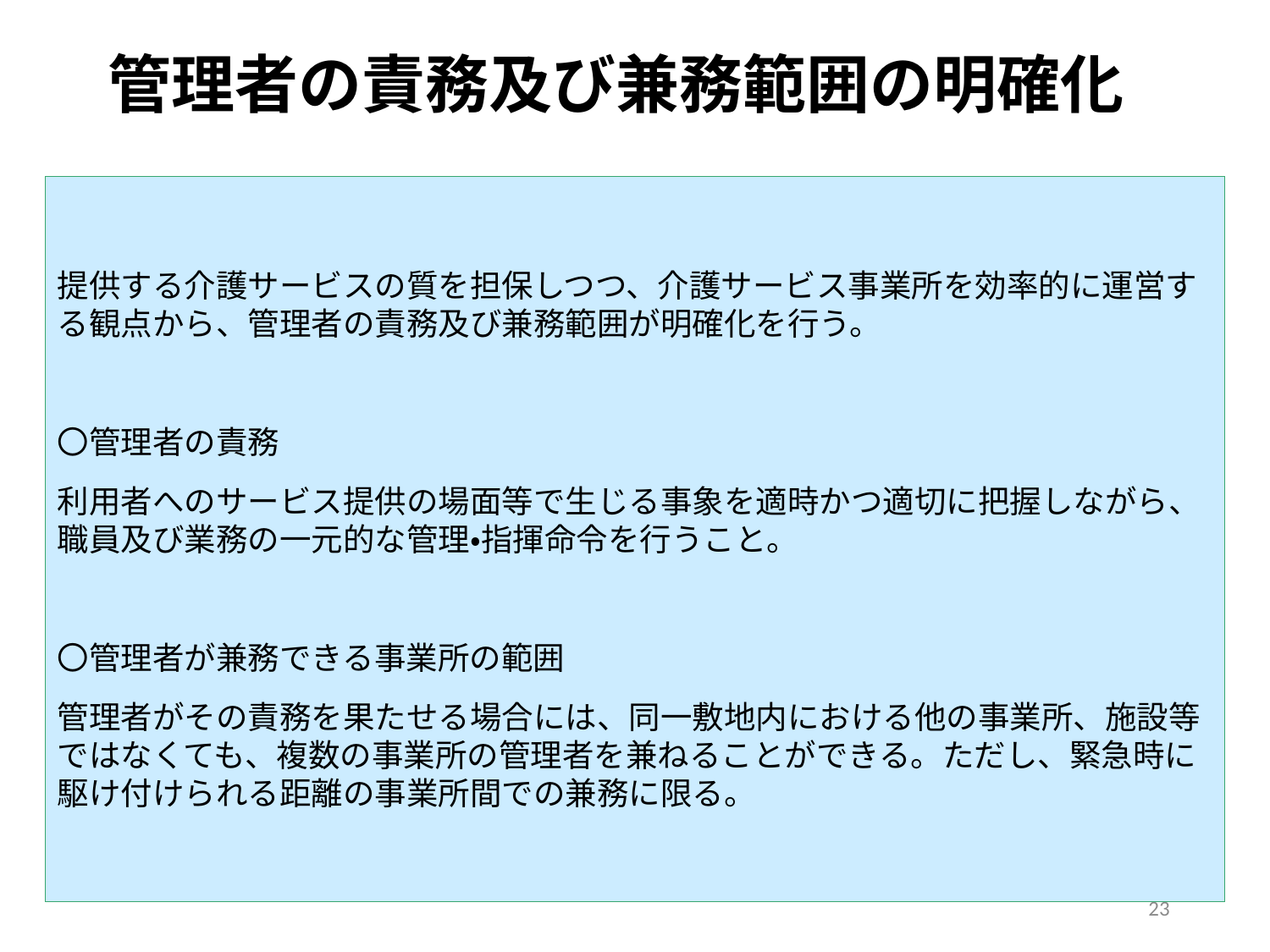

# 管理者の責務及び兼務範囲の明確化
提供する介護サービスの質を担保しつつ、介護サービス事業所を効率的に運営する観点から、管理者の責務及び兼務範囲が明確化を行う。

〇管理者の責務
利用者へのサービス提供の場面等で生じる事象を適時かつ適切に把握しながら、職員及び業務の一元的な管理・指揮命令を行うこと。

〇管理者が兼務できる事業所の範囲
管理者がその責務を果たせる場合には、同一敷地内における他の事業所、施設等ではなくても、複数の事業所の管理者を兼ねることができる。ただし、緊急時に駆け付けられる距離の事業所間での兼務に限る。
23